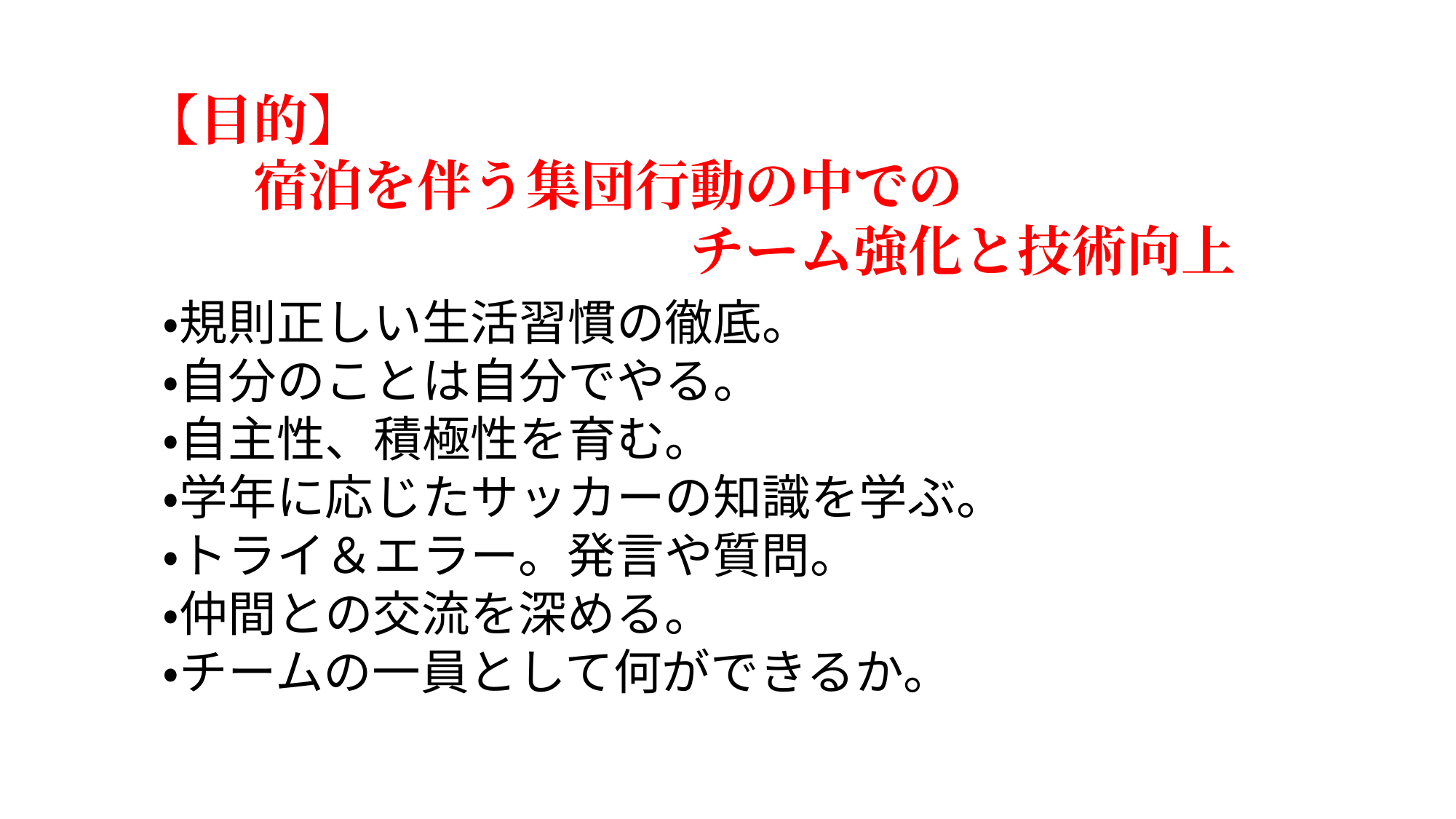

【目的】
　　宿泊を伴う集団行動の中での
　　　　　　　　　　チーム強化と技術向上
・規則正しい生活習慣の徹底。
・自分のことは自分でやる。
・自主性、積極性を育む。
・学年に応じたサッカーの知識を学ぶ。
・トライ＆エラー。発言や質問。
・仲間との交流を深める。
・チームの一員として何ができるか。